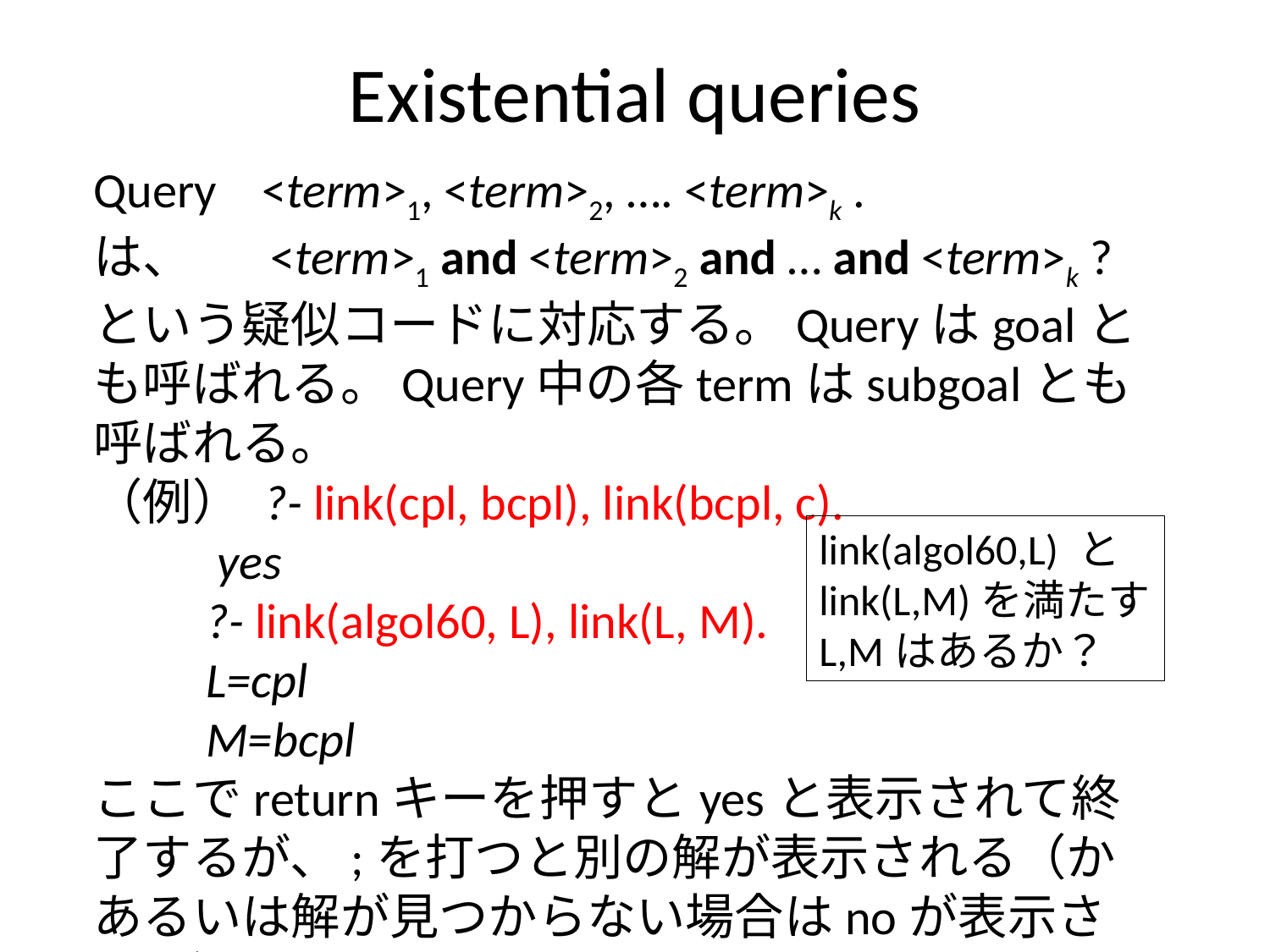

# Existential queries
Query    <term>1, <term>2, …. <term>k .
は、      <term>1 and <term>2 and … and <term>k ?
という疑似コードに対応する。Queryはgoalとも呼ばれる。Query中の各termはsubgoalとも呼ばれる。
（例） ?- link(cpl, bcpl), link(bcpl, c).
           yes
          ?- link(algol60, L), link(L, M).
          L=cpl
          M=bcpl
ここでreturnキーを押すとyesと表示されて終了するが、;を打つと別の解が表示される（かあるいは解が見つからない場合はnoが表示される）。
link(algol60,L) とlink(L,M)を満たすL,Mはあるか？